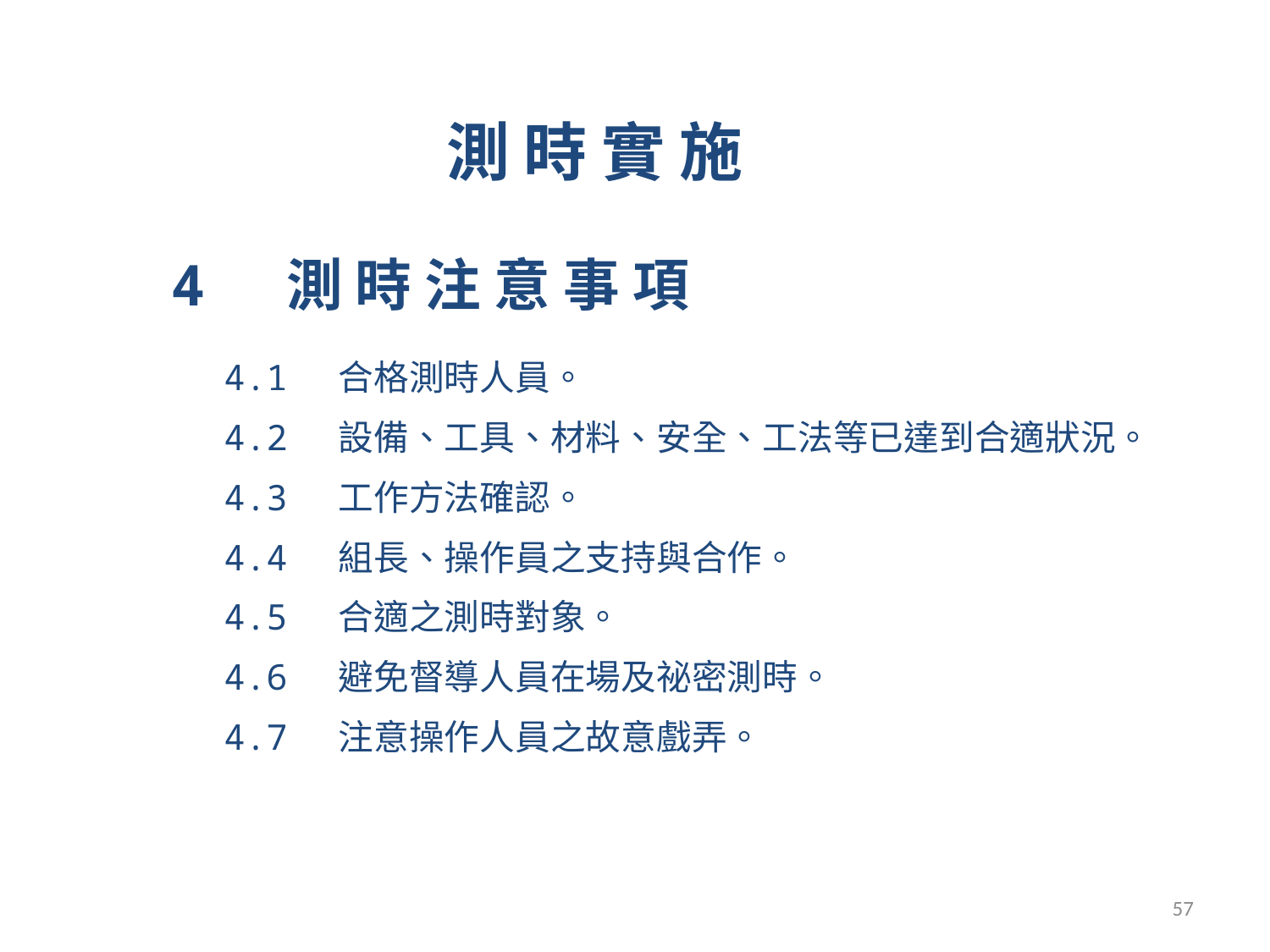

測 時 實 施
4  測 時 注 意 事 項
 4.1  合格測時人員。
 4.2  設備、工具、材料、安全、工法等已達到合適狀況。
 4.3  工作方法確認。
 4.4  組長、操作員之支持與合作。
 4.5  合適之測時對象。
 4.6  避免督導人員在場及祕密測時。
 4.7  注意操作人員之故意戲弄。

57